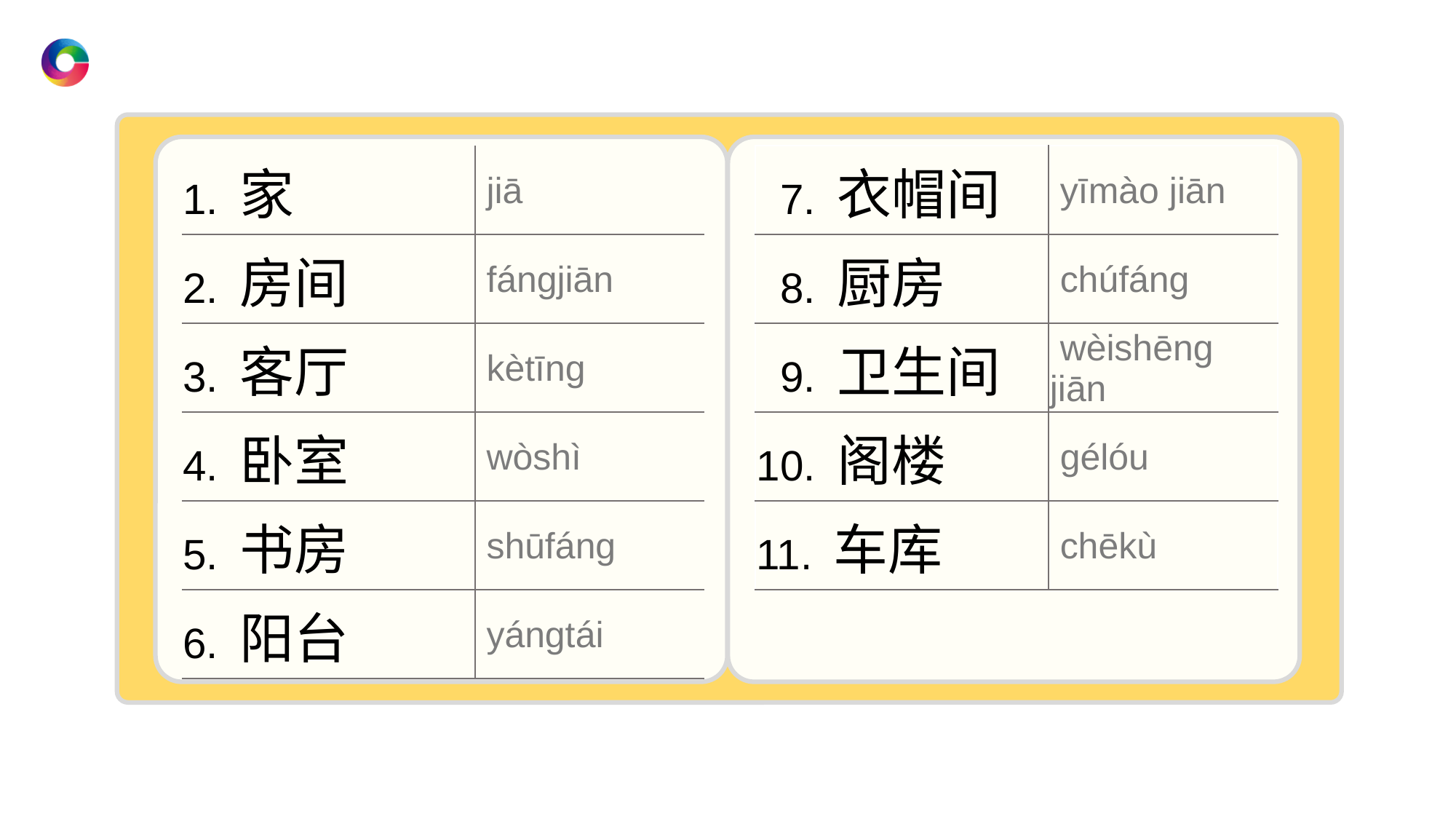

| 1. 家 | jiā |
| --- | --- |
| 2. 房间 | fánɡjiān |
| 3. 客厅 | kètīnɡ |
| 4. 卧室 | wòshì |
| 5. 书房 | shūfánɡ |
| 6. 阳台 | yánɡtái |
| 7. 衣帽间 | yīmào jiān |
| --- | --- |
| 8. 厨房 | chúfánɡ |
| 9. 卫生间 | wèishēnɡ jiān |
| 10. 阁楼 | ɡélóu |
| 11. 车库 | chēkù |